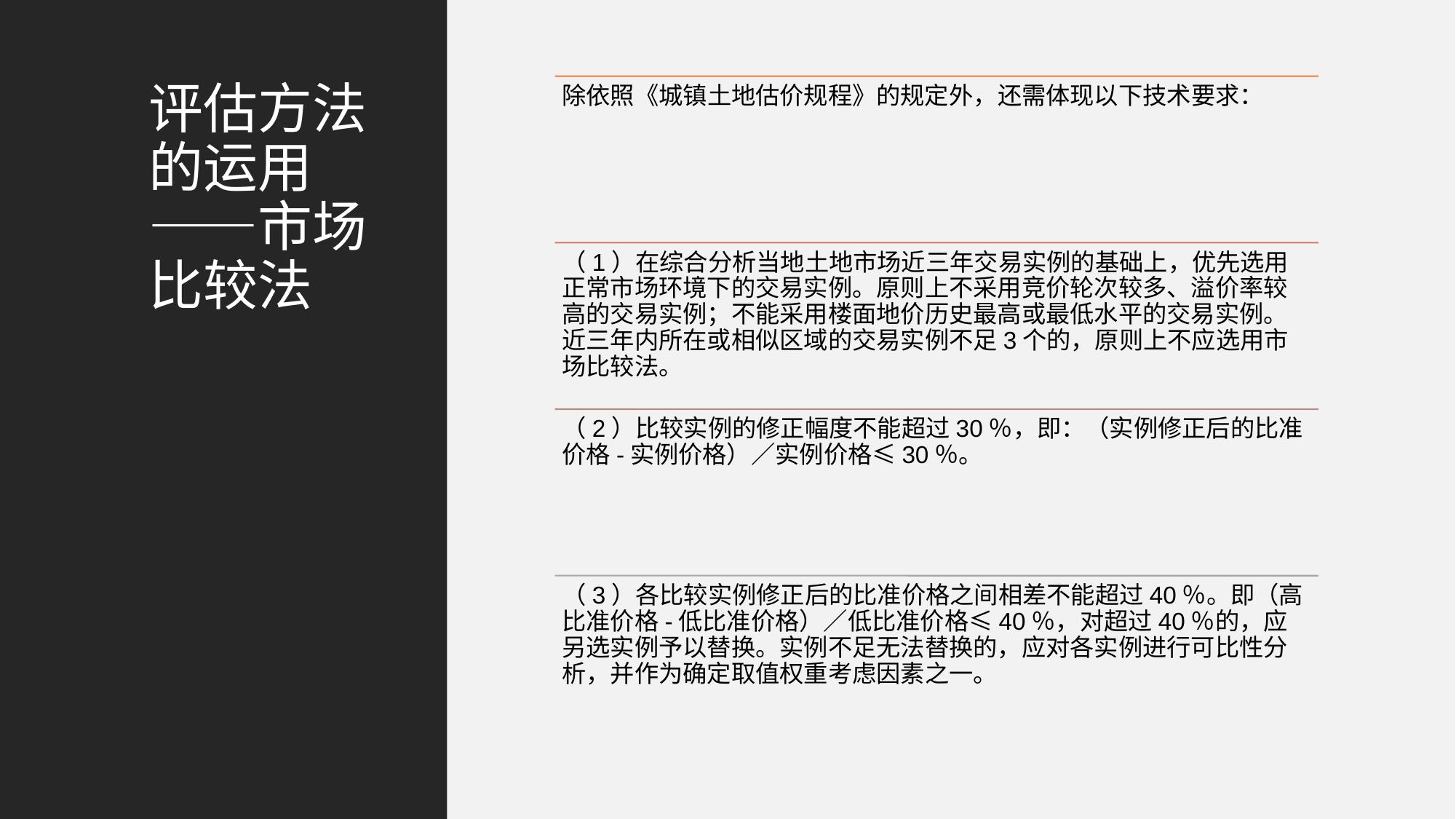

# 评估方法的运用——市场比较法
除依照《城镇土地估价规程》的规定外，还需体现以下技术要求：
（1）在综合分析当地土地市场近三年交易实例的基础上，优先选用正常市场环境下的交易实例。原则上不采用竞价轮次较多、溢价率较高的交易实例；不能采用楼面地价历史最高或最低水平的交易实例。近三年内所在或相似区域的交易实例不足3个的，原则上不应选用市场比较法。
（2）比较实例的修正幅度不能超过30％，即：（实例修正后的比准价格-实例价格）／实例价格≤30％。
（3）各比较实例修正后的比准价格之间相差不能超过40％。即（高比准价格-低比准价格）／低比准价格≤40％，对超过40％的，应另选实例予以替换。实例不足无法替换的，应对各实例进行可比性分析，并作为确定取值权重考虑因素之一。